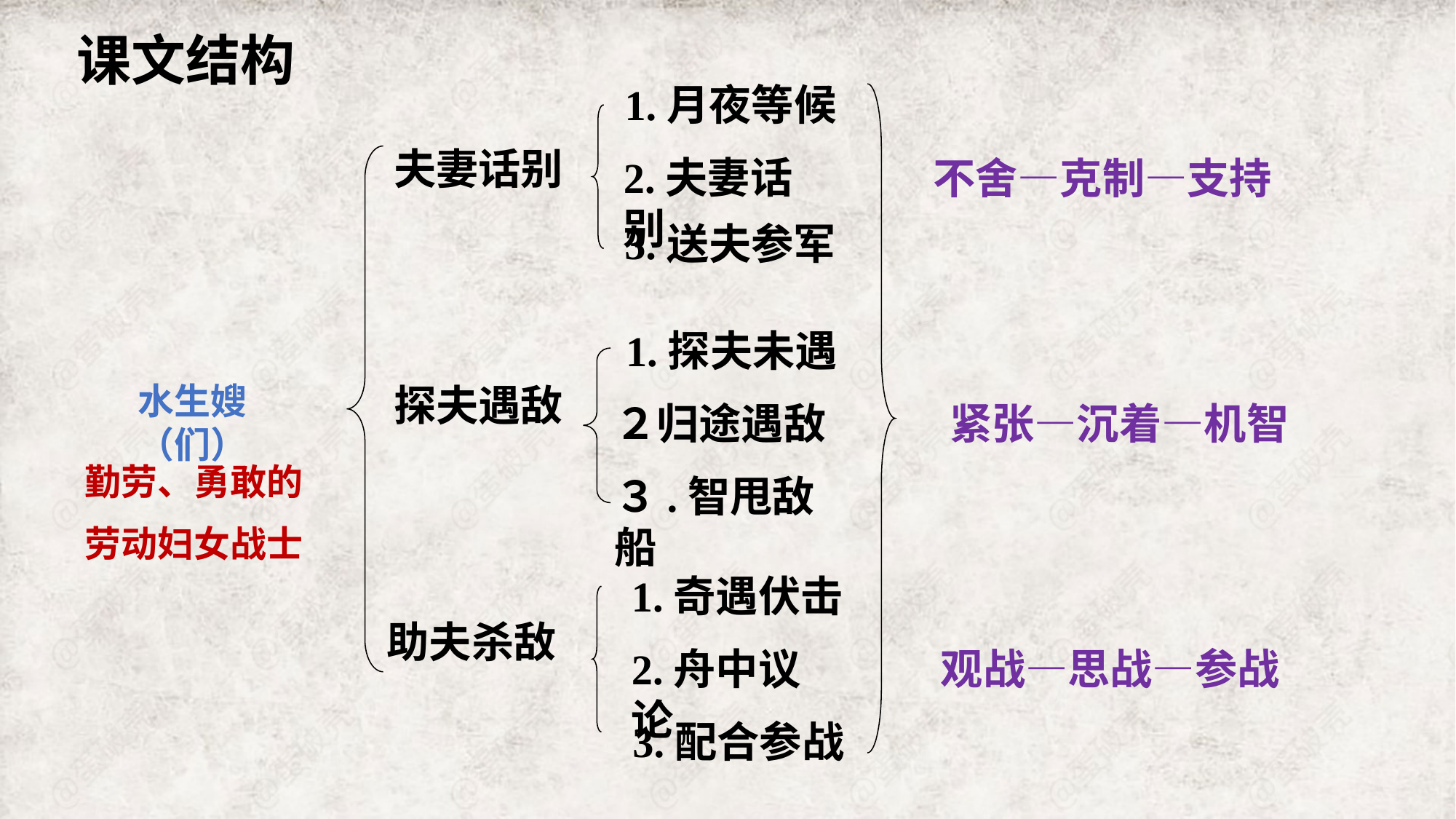

课文结构
1.月夜等候

夫妻话别
2.夫妻话别

不舍—克制—支持
3.送夫参军
1.探夫未遇

水生嫂（们）
探夫遇敌
２归途遇敌
紧张—沉着—机智
勤劳、勇敢的
劳动妇女战士
３.智甩敌船
1.奇遇伏击

  助夫杀敌
2.舟中议论
观战—思战—参战
3.配合参战